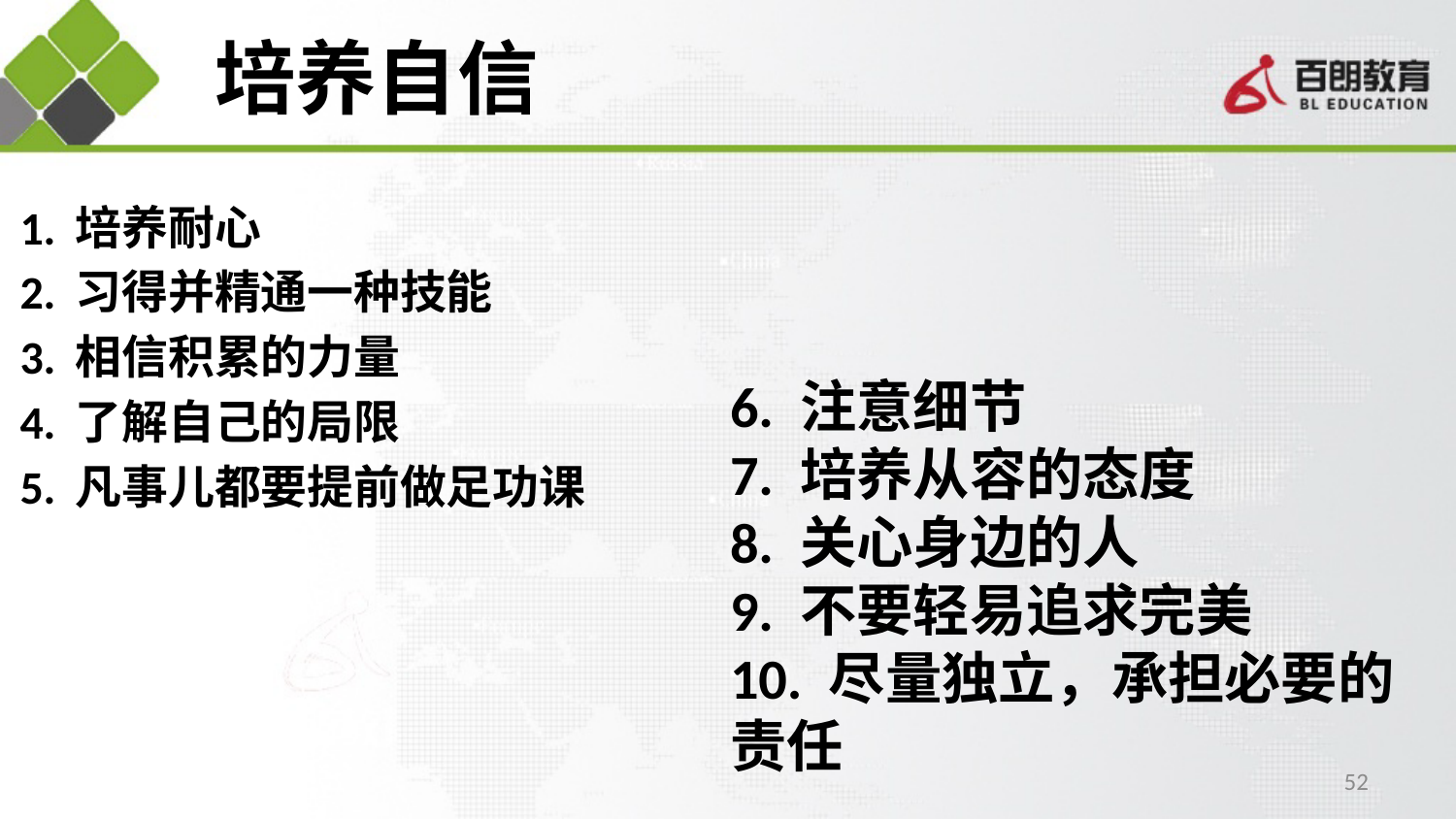

# 培养自信
1. 培养耐心
2. 习得并精通一种技能
3. 相信积累的力量
4. 了解自己的局限
5. 凡事儿都要提前做足功课
6. 注意细节
7. 培养从容的态度
8. 关心身边的人
9. 不要轻易追求完美
10. 尽量独立，承担必要的责任
52